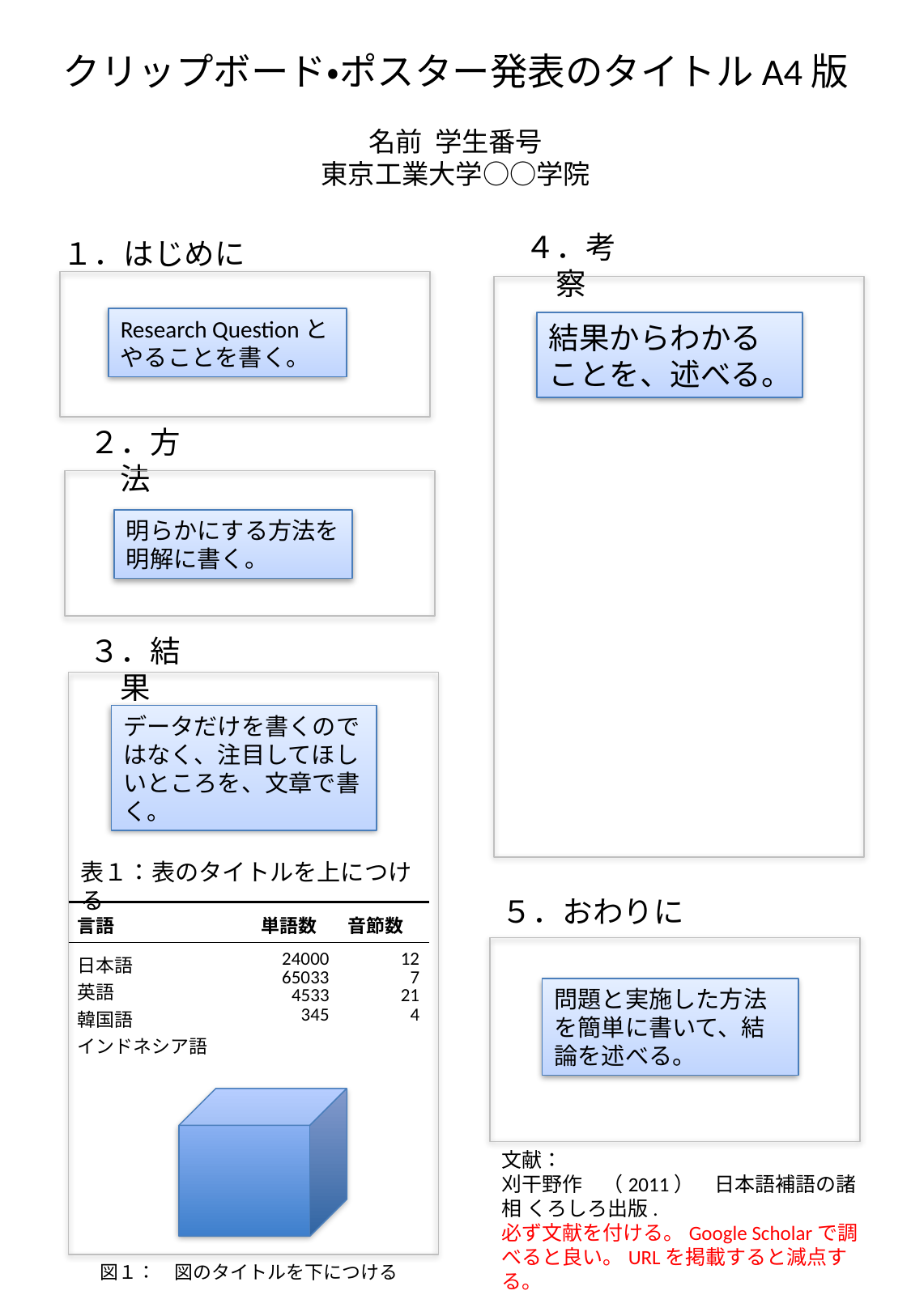

# クリップボード・ポスター発表のタイトルA4版
名前  学生番号
東京工業大学○○学院
４．考察
１．はじめに

Research Questionとやることを書く。
結果からわかることを、述べる。
２．方法

明らかにする方法を明解に書く。
３．結果

データだけを書くのではなく、注目してほしいところを、文章で書く。
表１：表のタイトルを上につける
５．おわりに
| 言語 | 単語数 | 音節数 |
| --- | --- | --- |
| 日本語 英語 韓国語 インドネシア語 | 24000 65033 4533 345 | 12 7 21 4 |

問題と実施した方法を簡単に書いて、結論を述べる。

文献：
刈干野作　（2011）　日本語補語の諸相 くろしろ出版.
必ず文献を付ける。Google Scholarで調べると良い。URLを掲載すると減点する。
図１：　図のタイトルを下につける